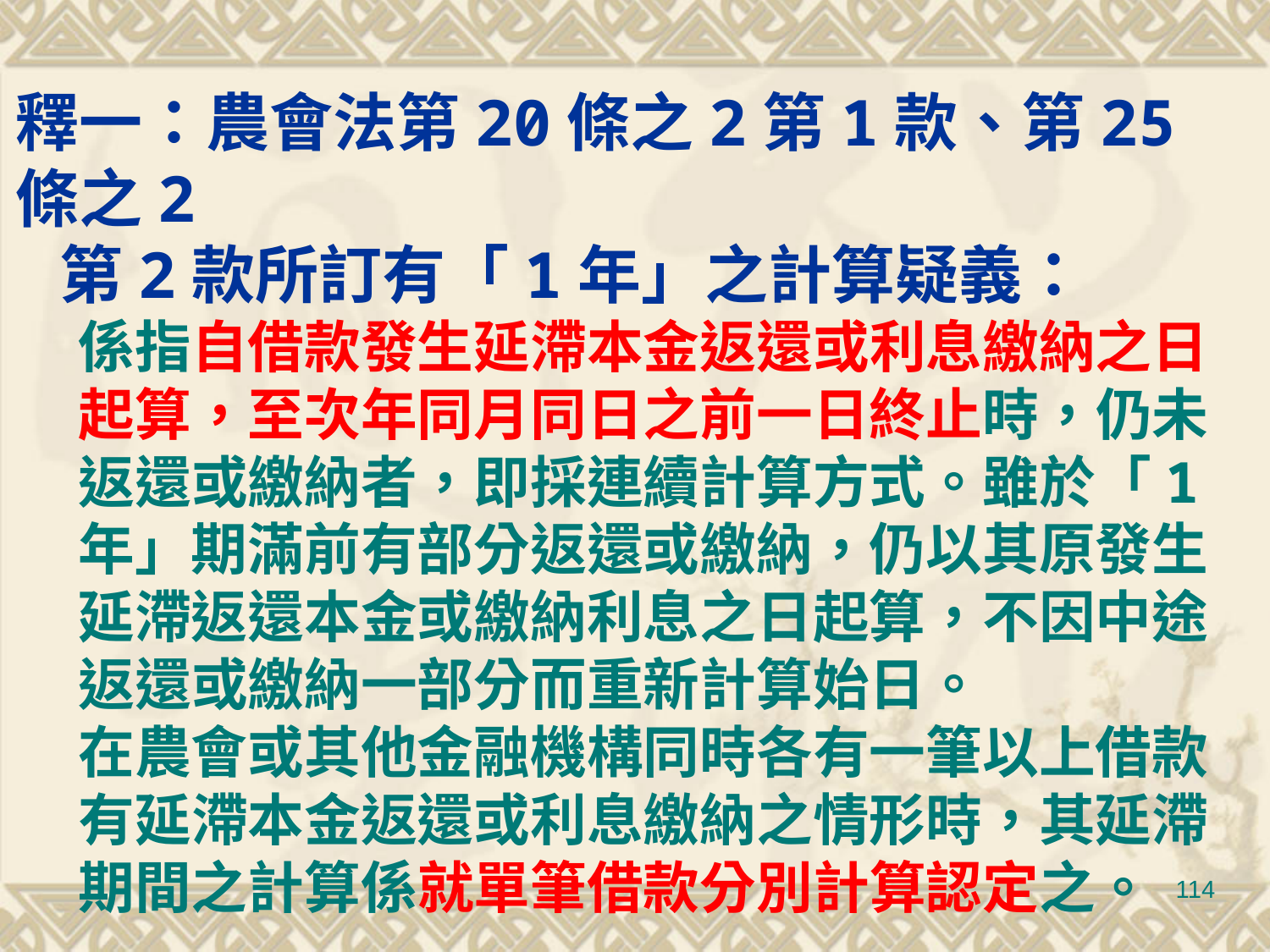

釋一：農會法第20條之2第1款、第25條之2
  第2款所訂有「1年」之計算疑義：
係指自借款發生延滯本金返還或利息繳納之日起算，至次年同月同日之前一日終止時，仍未返還或繳納者，即採連續計算方式。雖於「1年」期滿前有部分返還或繳納，仍以其原發生延滯返還本金或繳納利息之日起算，不因中途返還或繳納一部分而重新計算始日。
在農會或其他金融機構同時各有一筆以上借款有延滯本金返還或利息繳納之情形時，其延滯期間之計算係就單筆借款分別計算認定之。

114